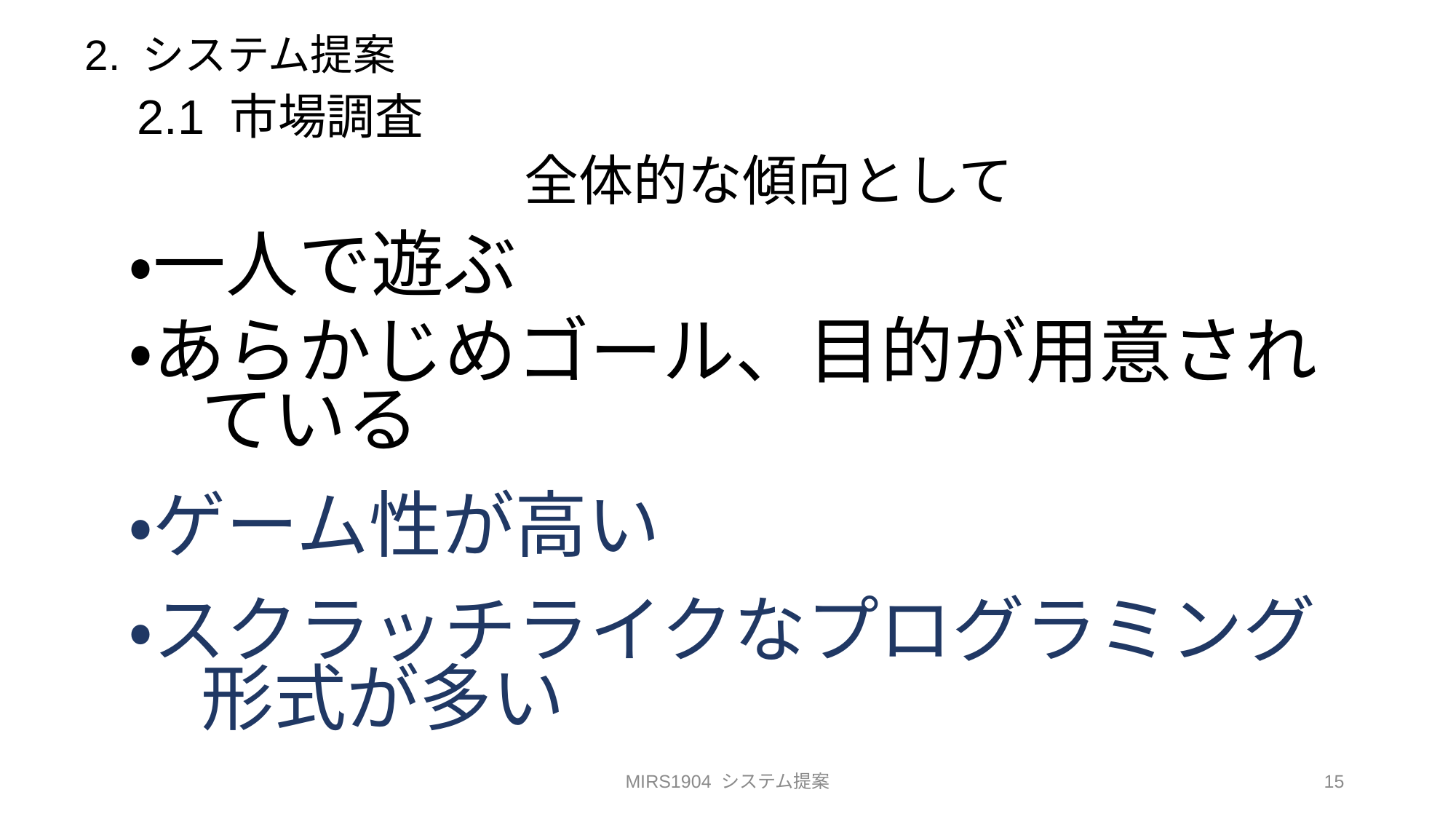

# 2. システム提案
2.1 市場調査
全体的な傾向として
・一人で遊ぶ

・あらかじめゴール、目的が用意され
　ている

・ゲーム性が高い

・スクラッチライクなプログラミング
　形式が多い
MIRS1904 システム提案
15